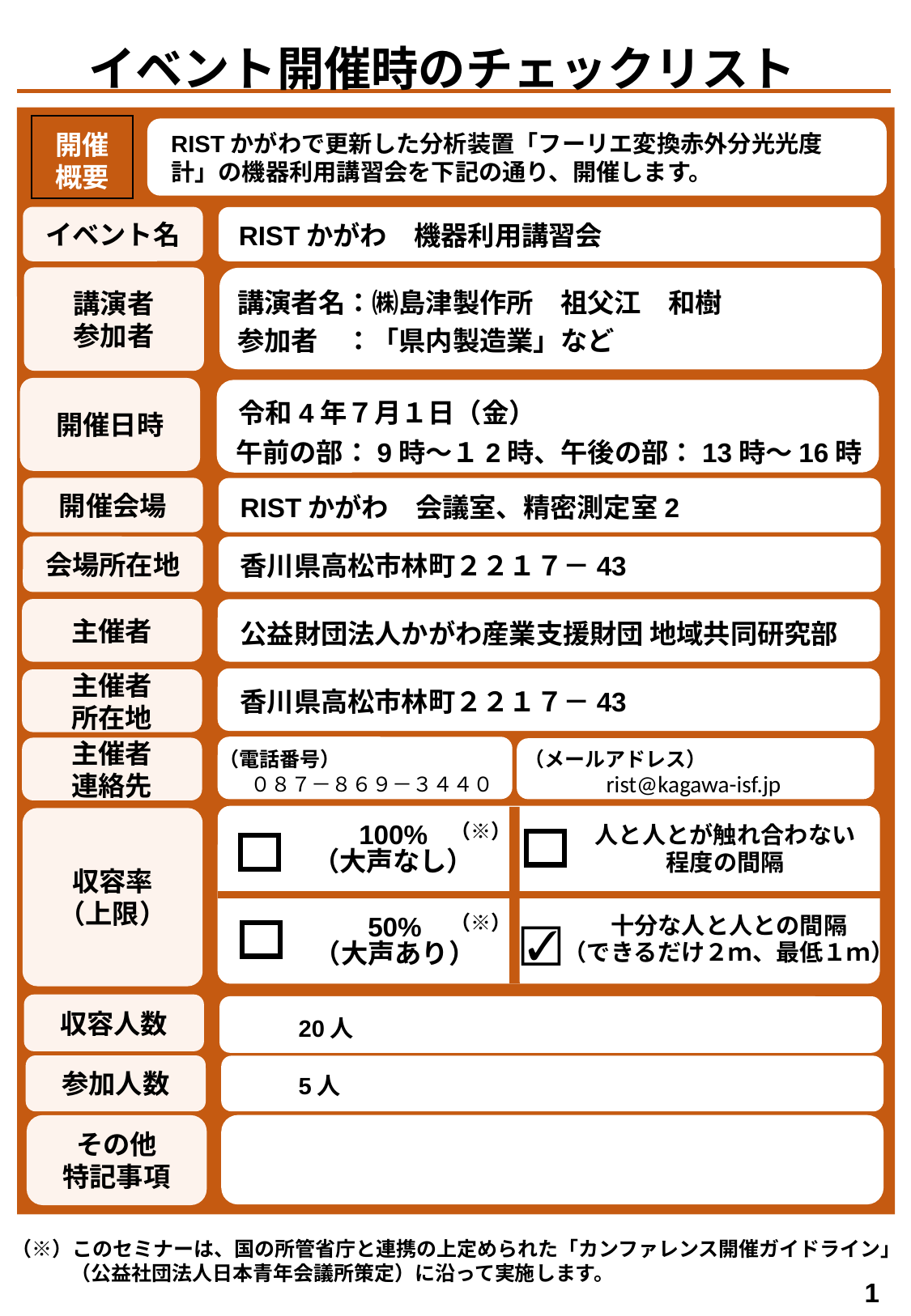

イベント開催時のチェックリスト

開催
概要

RISTかがわで更新した分析装置「フーリエ変換赤外分光光度計」の機器利用講習会を下記の通り、開催します。
イベント名

RISTかがわ　機器利用講習会
講演者
参加者

講演者名：㈱島津製作所　祖父江　和樹
参加者　：「県内製造業」など
開催日時

令和4年７月１日（金）
午前の部：9時～１2時、午後の部：13時～16時
開催会場

RISTかがわ　会議室、精密測定室2
会場所在地

香川県高松市林町２２１７－43
主催者

公益財団法人かがわ産業支援財団 地域共同研究部

主催者
所在地
香川県高松市林町２２１７－43

主催者
連絡先

（電話番号）
（メールアドレス）
　　rist@kagawa-isf.jp
０８７－８６９－３４４０

収容率
（上限）
人と人とが触れ合わない程度の間隔
100%
（大声なし）

十分な人と人との間隔
（できるだけ２ｍ、最低１ｍ）
50%
（大声あり）

（※）

（※）
☑
ー
収容人数

20人
参加人数

5人

その他
特記事項
（※）このセミナーは、国の所管省庁と連携の上定められた「カンファレンス開催ガイドライン」（公益社団法人日本青年会議所策定）に沿って実施します。
1